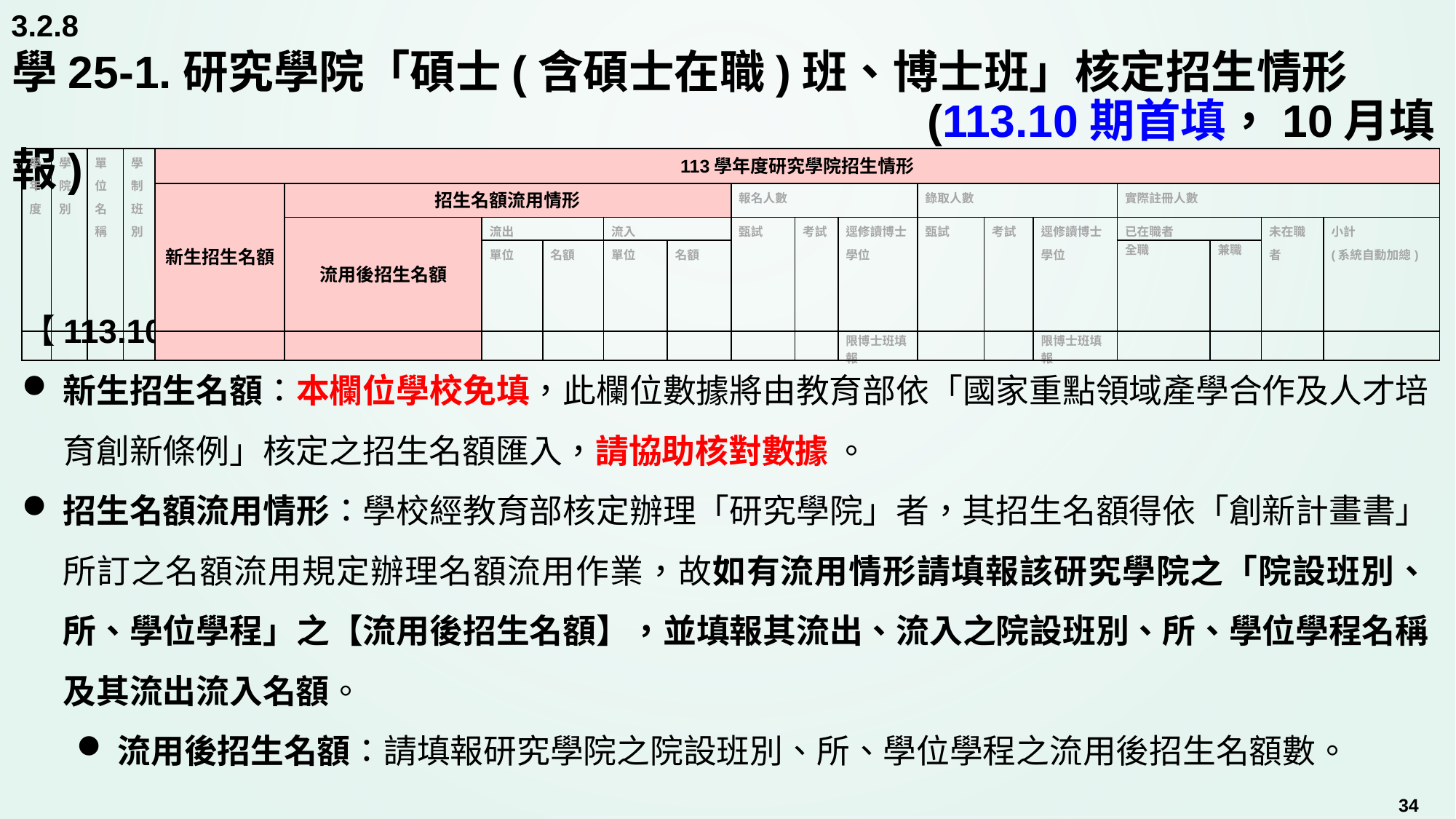

3.2.8
# 學25-1.研究學院「碩士(含碩士在職)班、博士班」核定招生情形 (113.10期首填，10月填報)
| 學年度 | 學院別 | 單位名稱 | 學制班別 | 113學年度研究學院招生情形 |  |  |  |  |  |  |  |  |  |  |  |  |  |  |  |
| --- | --- | --- | --- | --- | --- | --- | --- | --- | --- | --- | --- | --- | --- | --- | --- | --- | --- | --- | --- |
|  |  |  |  | 新生招生名額 | 招生名額流用情形 |  |  |  |  | 報名人數 |  |  | 錄取人數 |  |  | 實際註冊人數 |  |  |  |
|  |  |  |  |  | 流用後招生名額 | 流出 |  | 流入 |  | 甄試 | 考試 | 逕修讀博士學位 | 甄試 | 考試 | 逕修讀博士學位 | 已在職者 |  | 未在職者 | 小計 (系統自動加總) |
|  |  |  |  |  |  | 單位 | 名額 | 單位 | 名額 |  |  |  |  |  |  | 全職 | 兼職 |  |  |
|  |  |  |  |  |  |  |  |  |  |  |  | 限博士班填報 |  |  | 限博士班填報 |  |  |  |  |
【113.10期-新增表冊說明】
新生招生名額：本欄位學校免填，此欄位數據將由教育部依「國家重點領域產學合作及人才培育創新條例」核定之招生名額匯入，請協助核對數據 。
招生名額流用情形：學校經教育部核定辦理「研究學院」者，其招生名額得依「創新計畫書」所訂之名額流用規定辦理名額流用作業，故如有流用情形請填報該研究學院之「院設班別、所、學位學程」之【流用後招生名額】，並填報其流出、流入之院設班別、所、學位學程名稱及其流出流入名額。
流用後招生名額：請填報研究學院之院設班別、所、學位學程之流用後招生名額數。